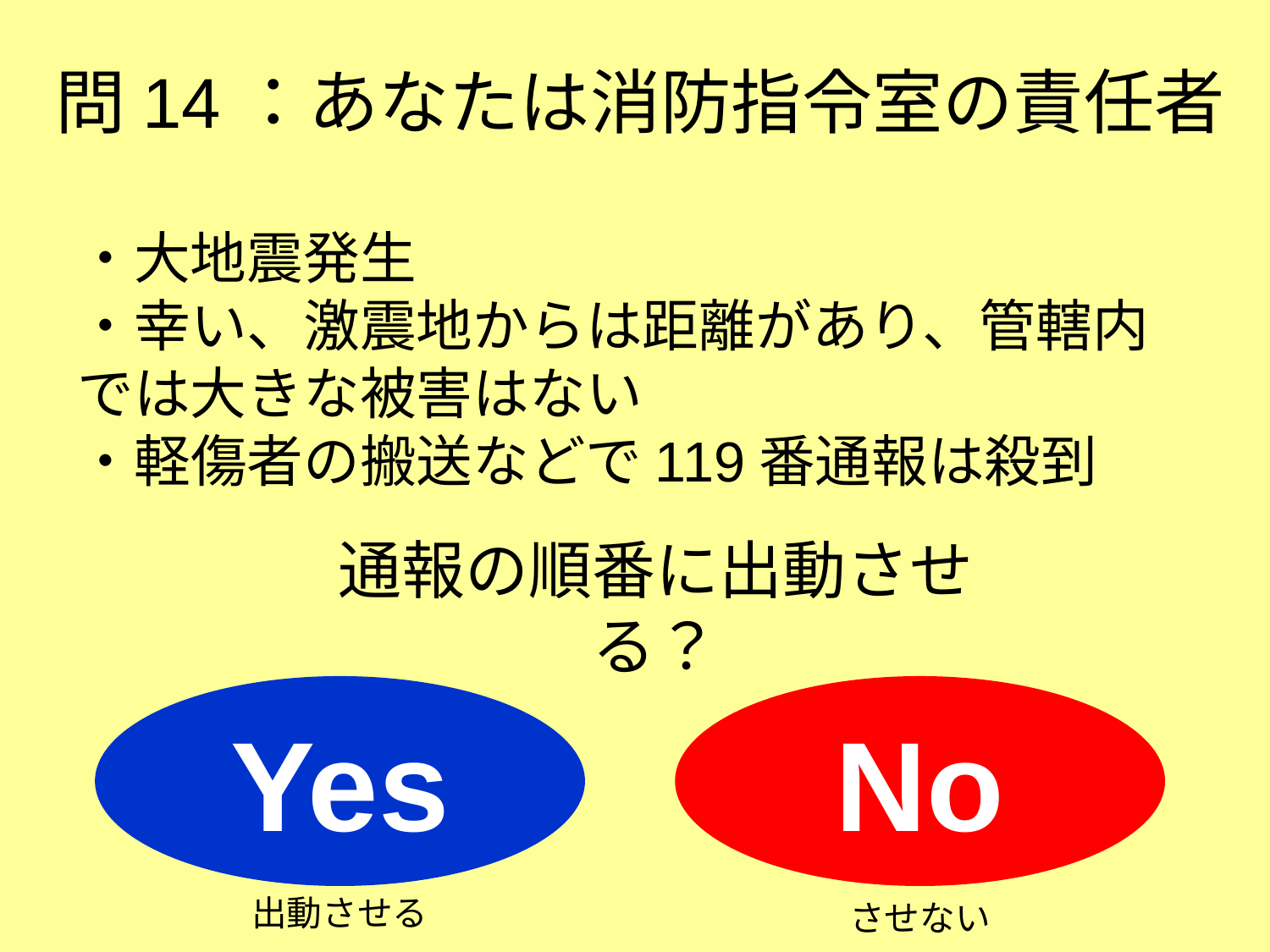

問14：あなたは消防指令室の責任者
・大地震発生
・幸い、激震地からは距離があり、管轄内では大きな被害はない
・軽傷者の搬送などで119番通報は殺到
通報の順番に出動させる？
Yes
No
出動させる
させない